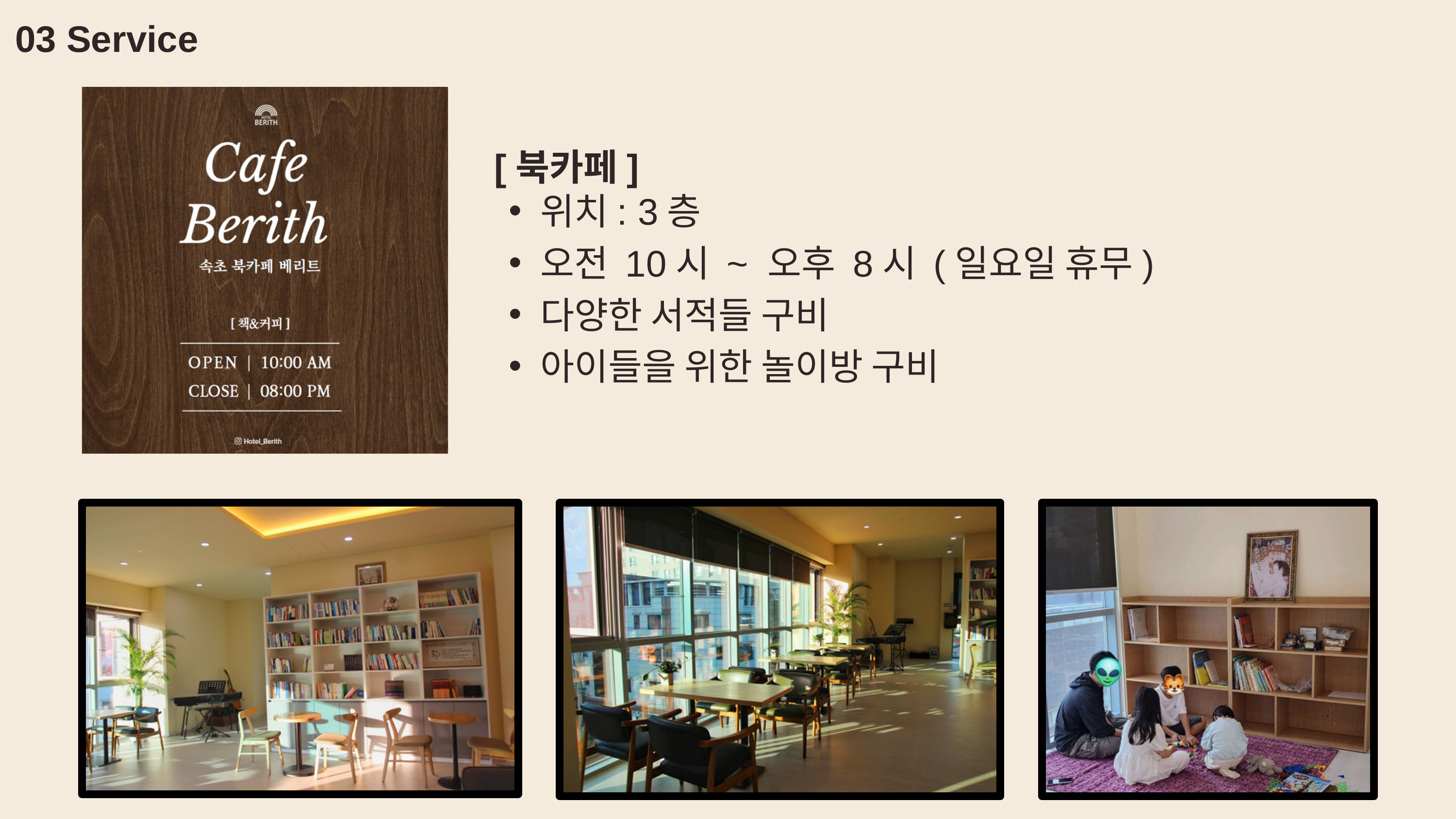

03 Service

[북카페]
위치: 3층
오전 10시 ~ 오후 8시 (일요일 휴무)
다양한 서적들 구비
아이들을 위한 놀이방 구비